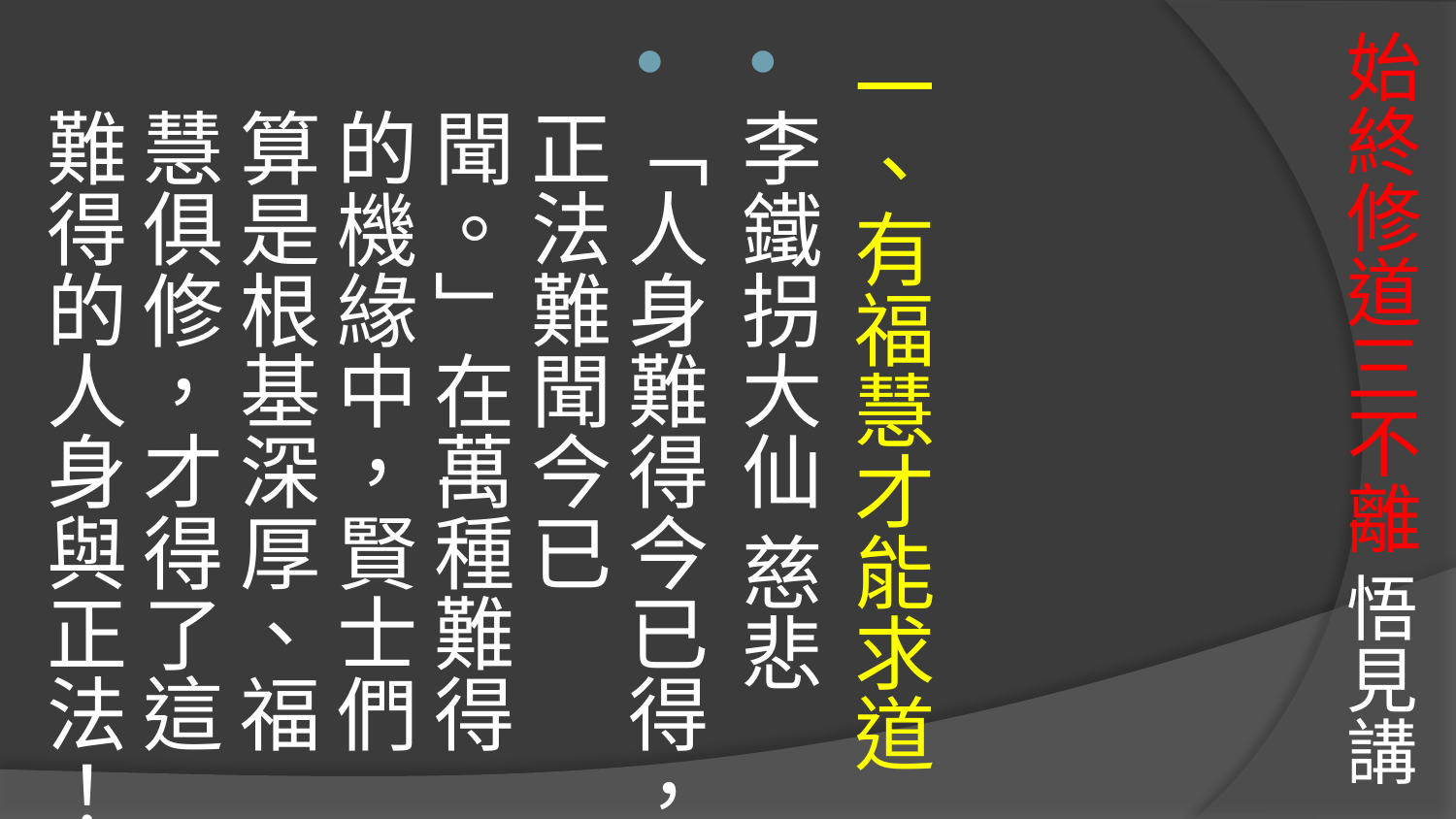

# 始終修道三不離 悟見講
一、有福慧才能求道
李鐵拐大仙 慈悲
「人身難得今已得，正法難聞今已聞。」在萬種難得的機緣中，賢士們算是根基深厚、福慧俱修，才得了這難得的人身與正法！